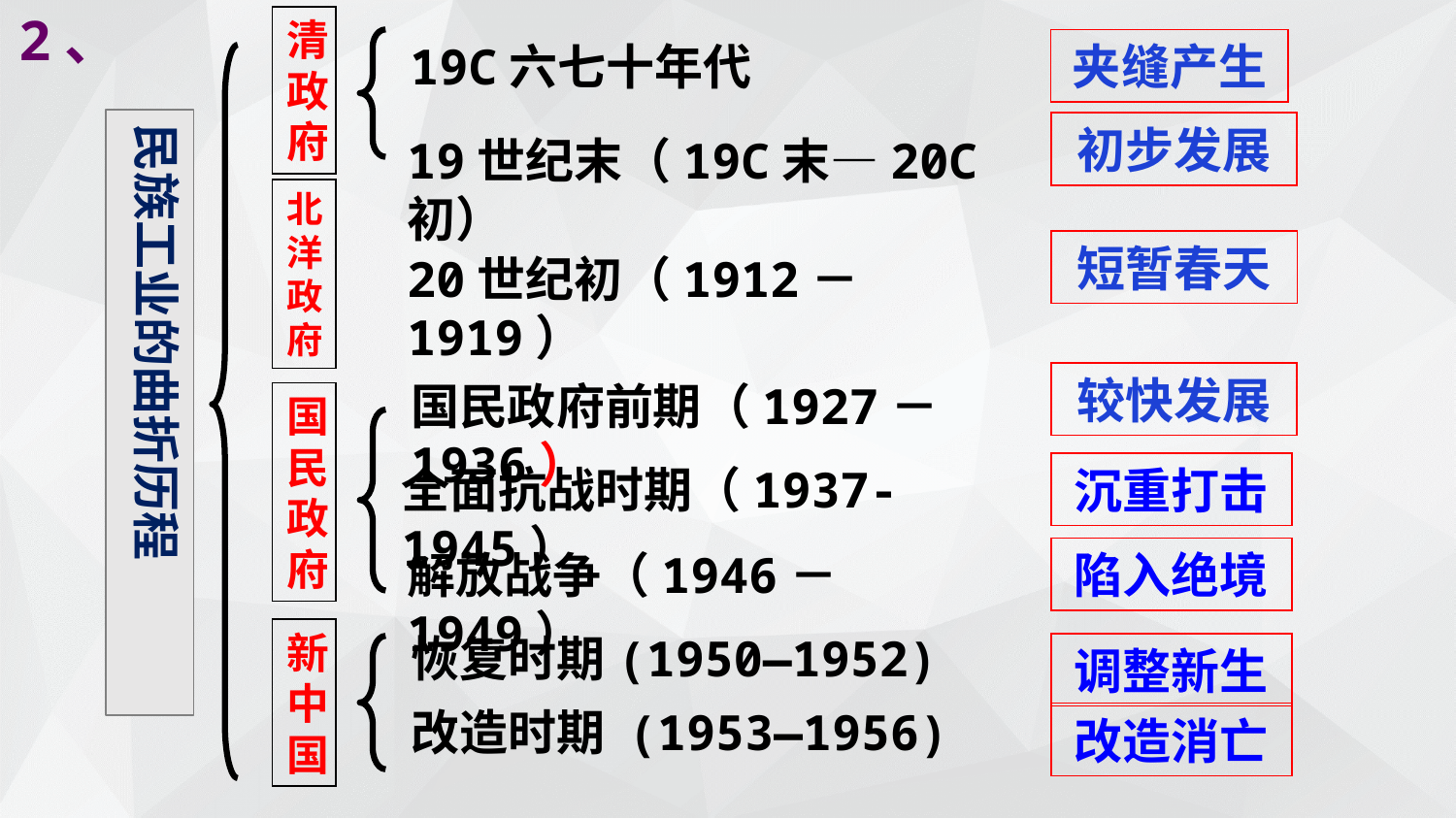

2、
清政府
19C六七十年代
19世纪末（19C末—20C初）
20世纪初（1912－1919）
国民政府前期（1927－1936）
全面抗战时期（1937-1945）
解放战争（1946－1949）
夹缝产生

民族工业的曲折历程
初步发展
北洋政府
短暂春天
较快发展
国民政府

沉重打击
陷入绝境
新中国
恢复时期(1950—1952)
调整新生

改造时期 (1953—1956)
改造消亡